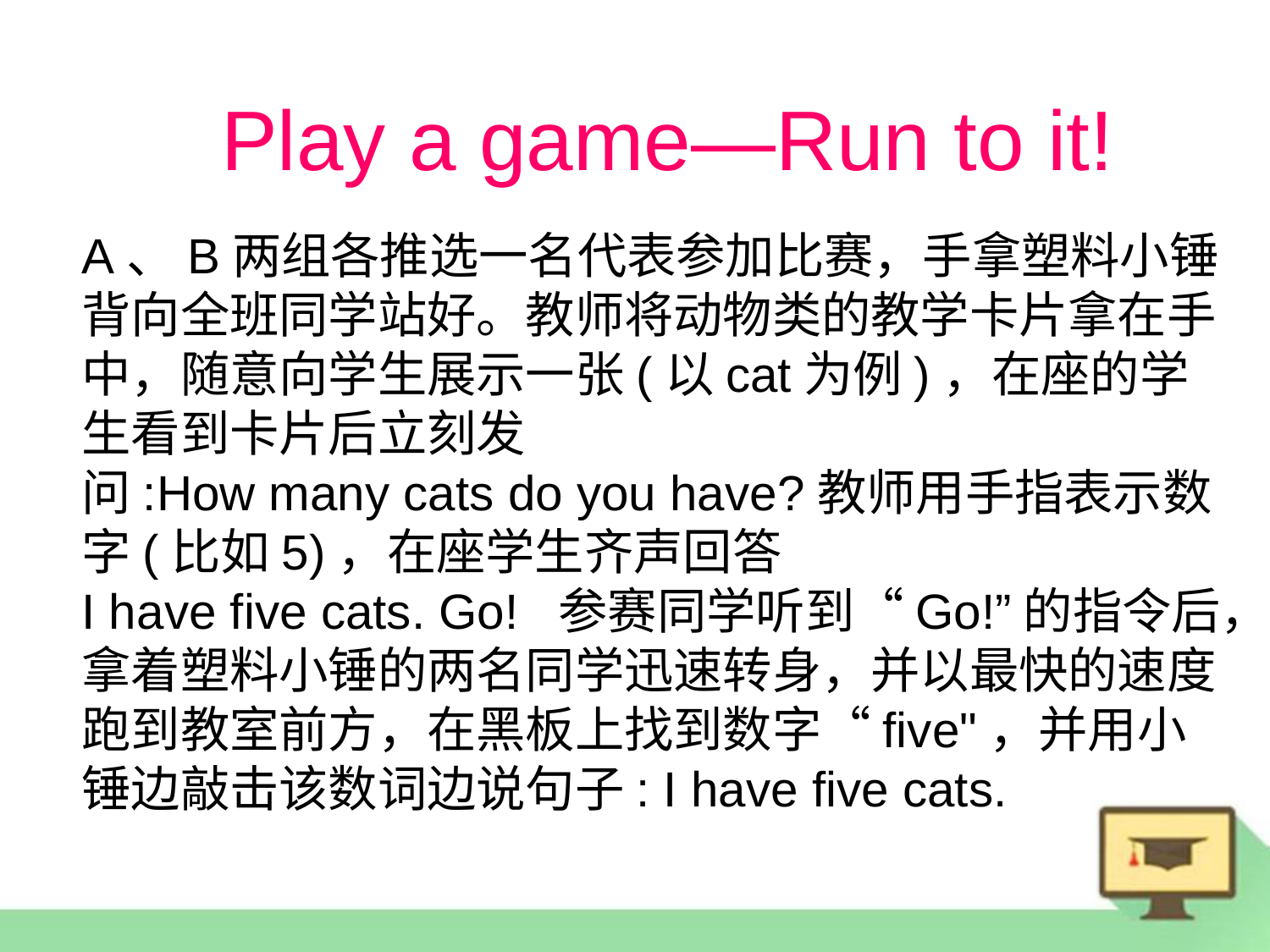

Play a game—Run to it!
A、B两组各推选一名代表参加比赛，手拿塑料小锤背向全班同学站好。教师将动物类的教学卡片拿在手中，随意向学生展示一张(以cat为例)，在座的学生看到卡片后立刻发问:How many cats do you have?教师用手指表示数字(比如5)，在座学生齐声回答I have five cats. Go!  参赛同学听到“Go!”的指令后，拿着塑料小锤的两名同学迅速转身，并以最快的速度跑到教室前方，在黑板上找到数字“five"，并用小锤边敲击该数词边说句子: I have five cats.